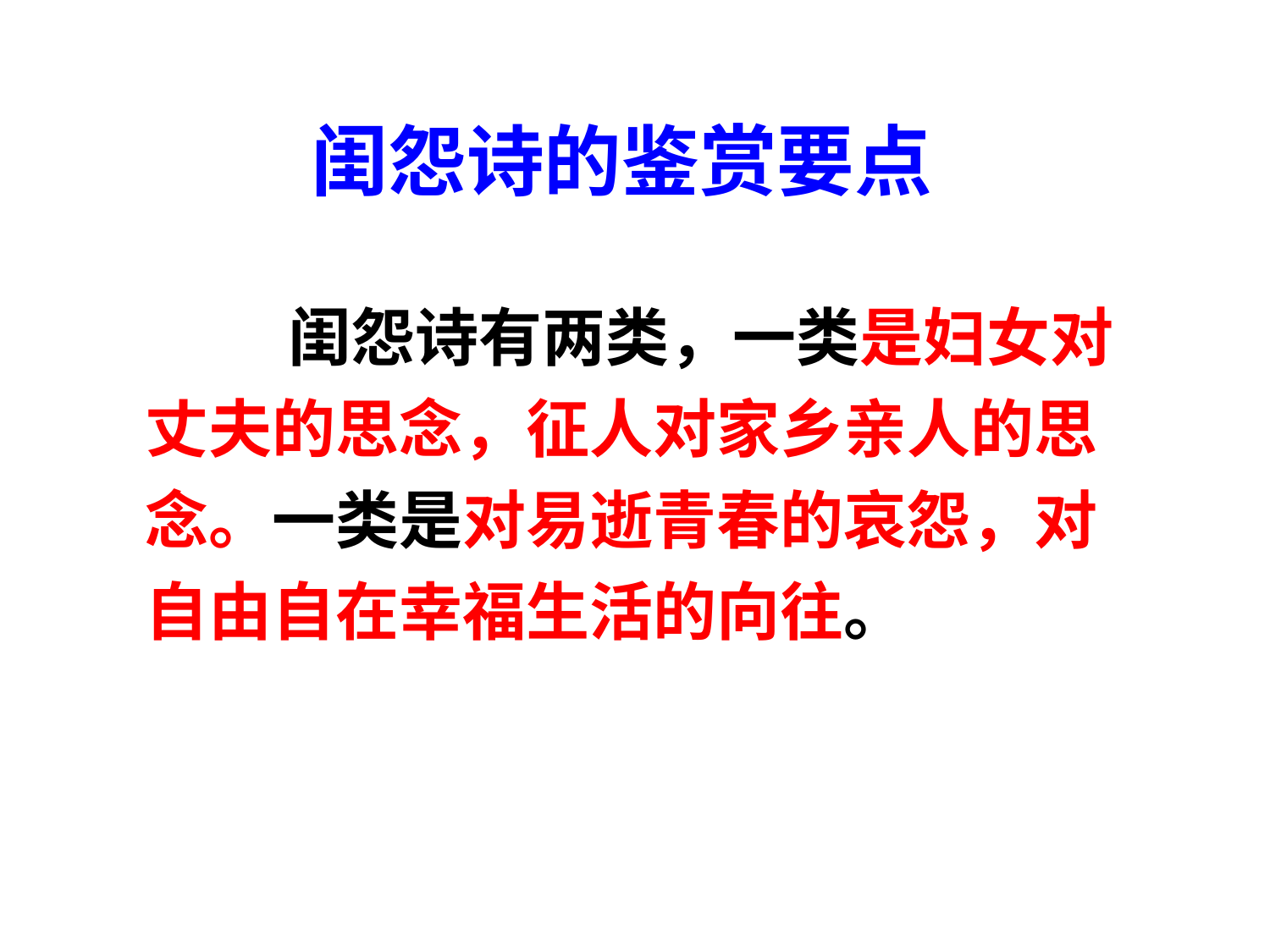

闺怨诗的鉴赏要点
　　　闺怨诗有两类，一类是妇女对丈夫的思念，征人对家乡亲人的思念。一类是对易逝青春的哀怨，对自由自在幸福生活的向往。